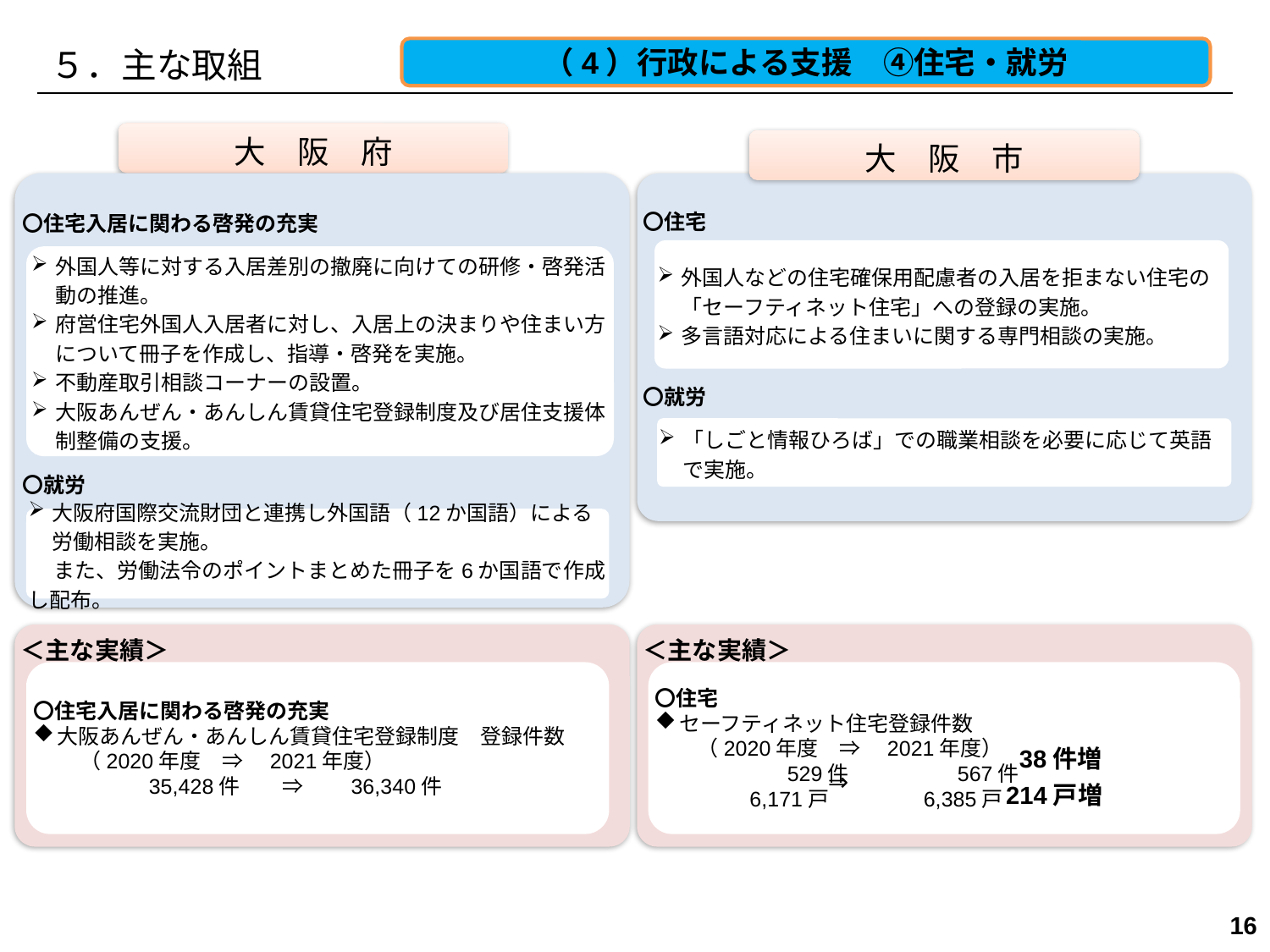

５．主な取組
（4）行政による支援　④住宅・就労
大　阪　府
大　阪　市

〇住宅入居に関わる啓発の充実

〇就労

〇住宅

〇就労

外国人などの住宅確保用配慮者の入居を拒まない住宅の「セーフティネット住宅」への登録の実施。
多言語対応による住まいに関する専門相談の実施。
外国人等に対する入居差別の撤廃に向けての研修・啓発活動の推進。
府営住宅外国人入居者に対し、入居上の決まりや住まい方について冊子を作成し、指導・啓発を実施。
不動産取引相談コーナーの設置。
大阪あんぜん・あんしん賃貸住宅登録制度及び居住支援体制整備の支援。
「しごと情報ひろば」での職業相談を必要に応じて英語で実施。
大阪府国際交流財団と連携し外国語（12か国語）による労働相談を実施。
　 また、労働法令のポイントまとめた冊子を6か国語で作成し配布。
＜主な実績＞
＜主な実績＞
〇住宅入居に関わる啓発の充実
大阪あんぜん・あんしん賃貸住宅登録制度　登録件数
　 　（2020年度　⇒　2021年度）
　　　 　　35,428件　　⇒　　36,340件
〇住宅
セーフティネット住宅登録件数
　　（2020年度　⇒　2021年度）
　　　　　　529件　　 　   　567件
　　　　 6,171戸　　　　 6,385戸
38件増
⇒
214戸増
16